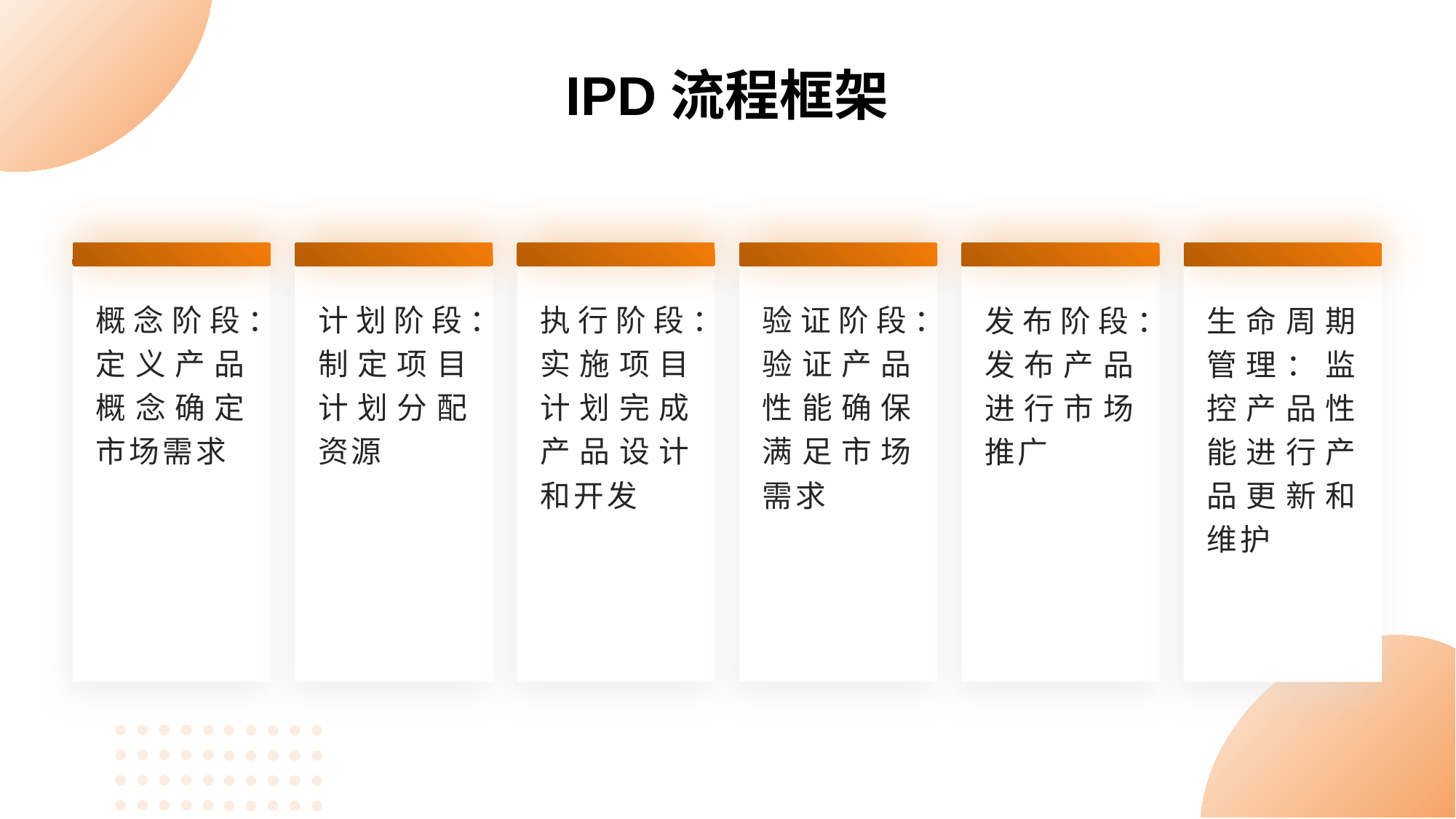

IPD流程框架

概念阶段：定义产品概念确定市场需求
计划阶段：制定项目计划分配资源
执行阶段：实施项目计划完成产品设计和开发
验证阶段：验证产品性能确保满足市场需求
发布阶段：发布产品进行市场推广
生命周期管理：监控产品性能进行产品更新和维护